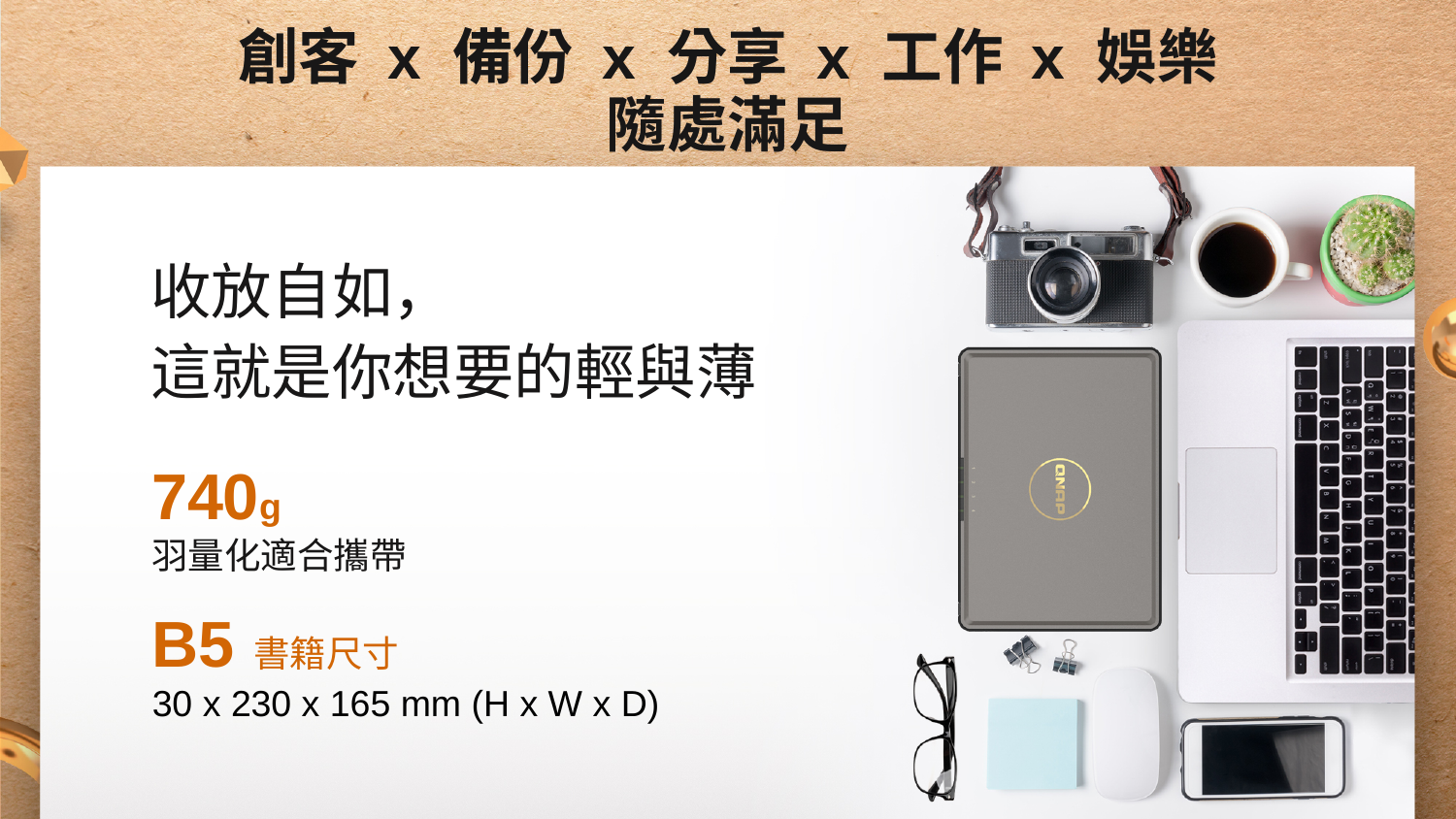

創客 x 備份 x 分享 x 工作 x 娛樂
隨處滿足
收放自如，
這就是你想要的輕與薄
740g
羽量化適合攜帶
B5 書籍尺寸
30 x 230 x 165 mm (H x W x D)